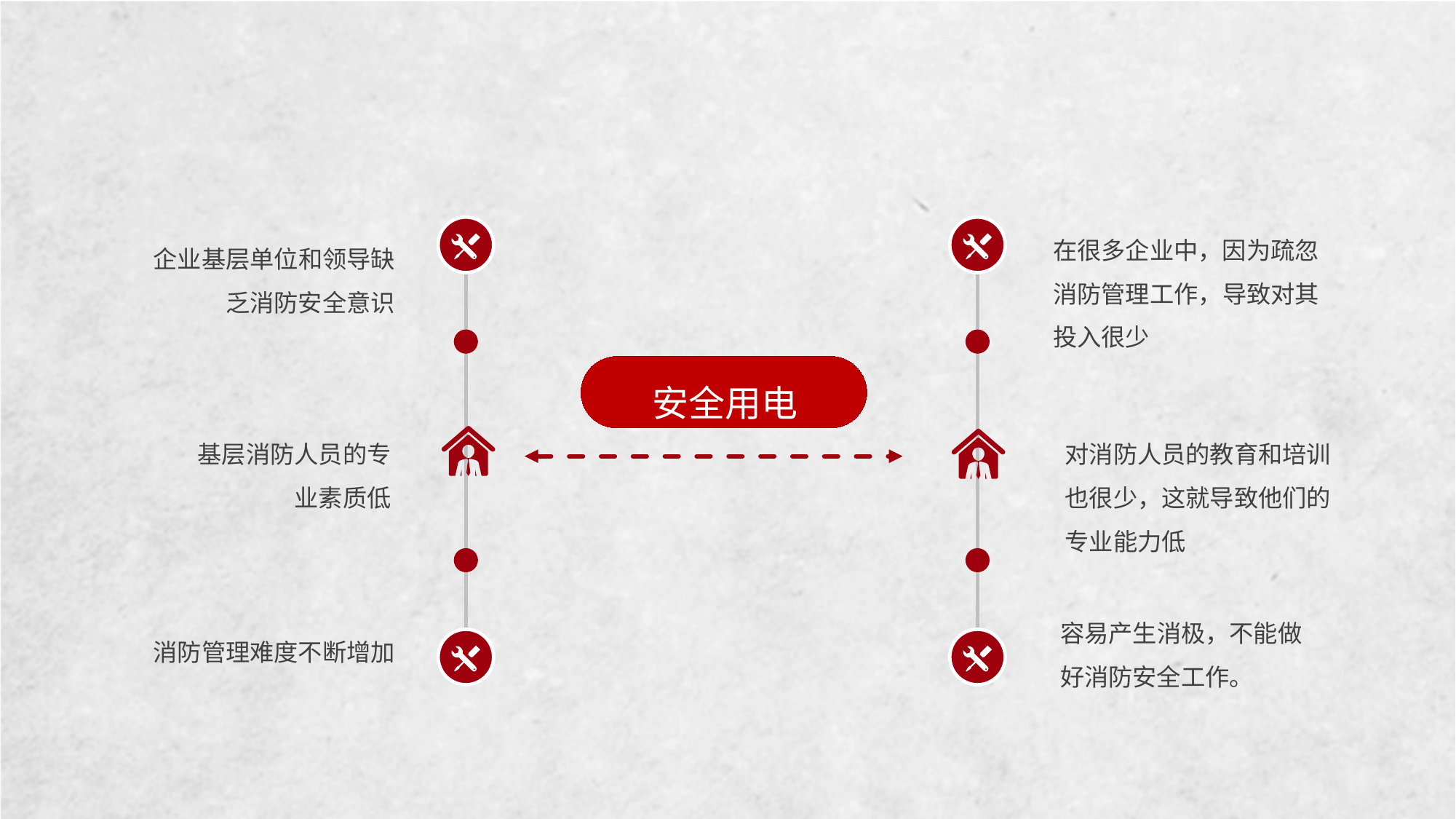

在很多企业中，因为疏忽消防管理工作，导致对其投入很少

企业基层单位和领导缺乏消防安全意识

安全用电

对消防人员的教育和培训也很少，这就导致他们的专业能力低
基层消防人员的专业素质低

容易产生消极，不能做好消防安全工作。
消防管理难度不断增加